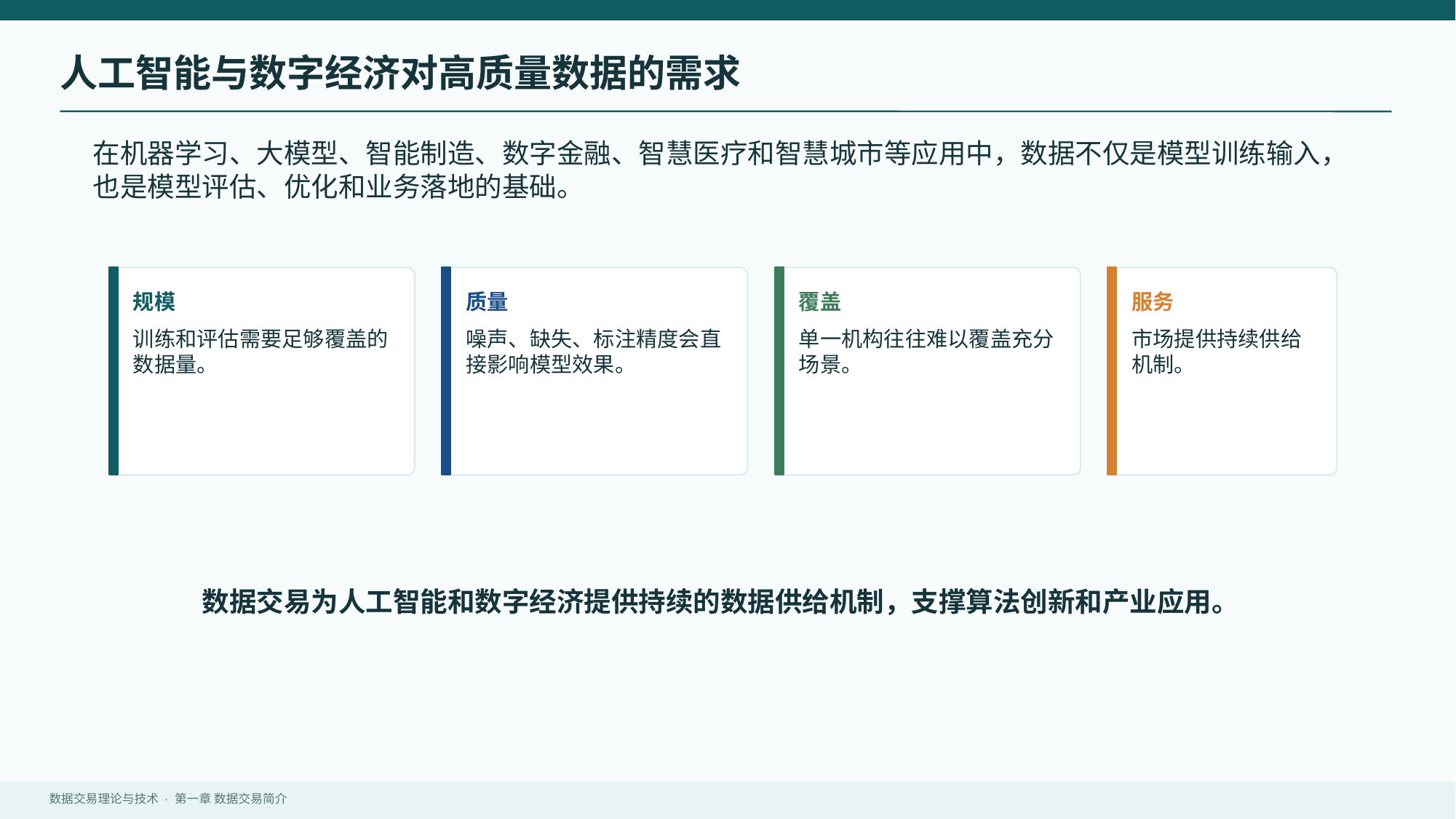

人工智能与数字经济对高质量数据的需求

在机器学习、大模型、智能制造、数字金融、智慧医疗和智慧城市等应用中，数据不仅是模型训练输入，也是模型评估、优化和业务落地的基础。

规模
质量
覆盖
服务
训练和评估需要足够覆盖的数据量。
噪声、缺失、标注精度会直接影响模型效果。
单一机构往往难以覆盖充分场景。
市场提供持续供给机制。
数据交易为人工智能和数字经济提供持续的数据供给机制，支撑算法创新和产业应用。
25